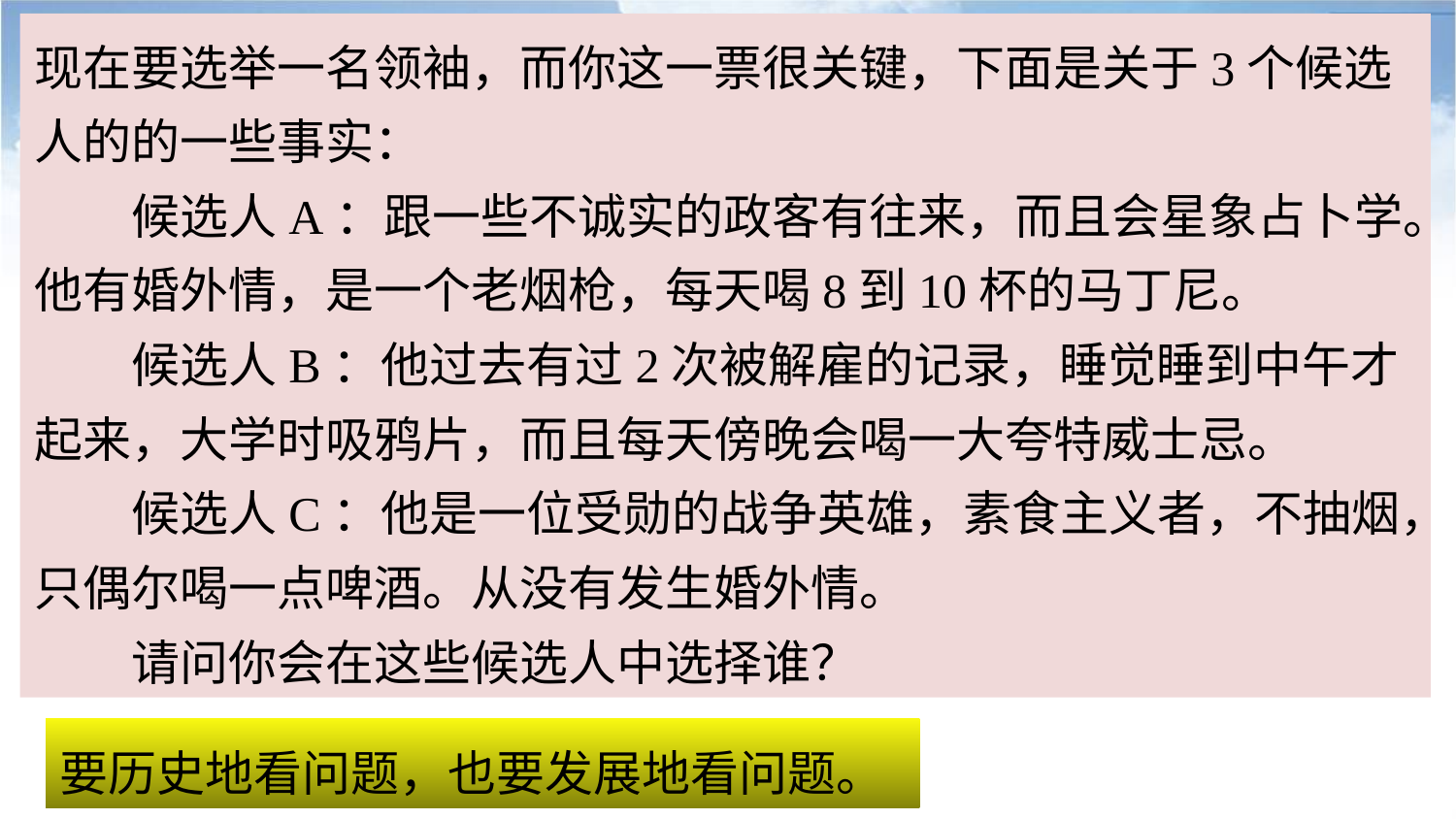

现在要选举一名领袖，而你这一票很关键，下面是关于3个候选人的的一些事实：
　　候选人A：跟一些不诚实的政客有往来，而且会星象占卜学。他有婚外情，是一个老烟枪，每天喝8到10杯的马丁尼。
　　候选人B：他过去有过2次被解雇的记录，睡觉睡到中午才起来，大学时吸鸦片，而且每天傍晚会喝一大夸特威士忌。
　　候选人C：他是一位受勋的战争英雄，素食主义者，不抽烟，只偶尔喝一点啤酒。从没有发生婚外情。
　　请问你会在这些候选人中选择谁？
要历史地看问题，也要发展地看问题。